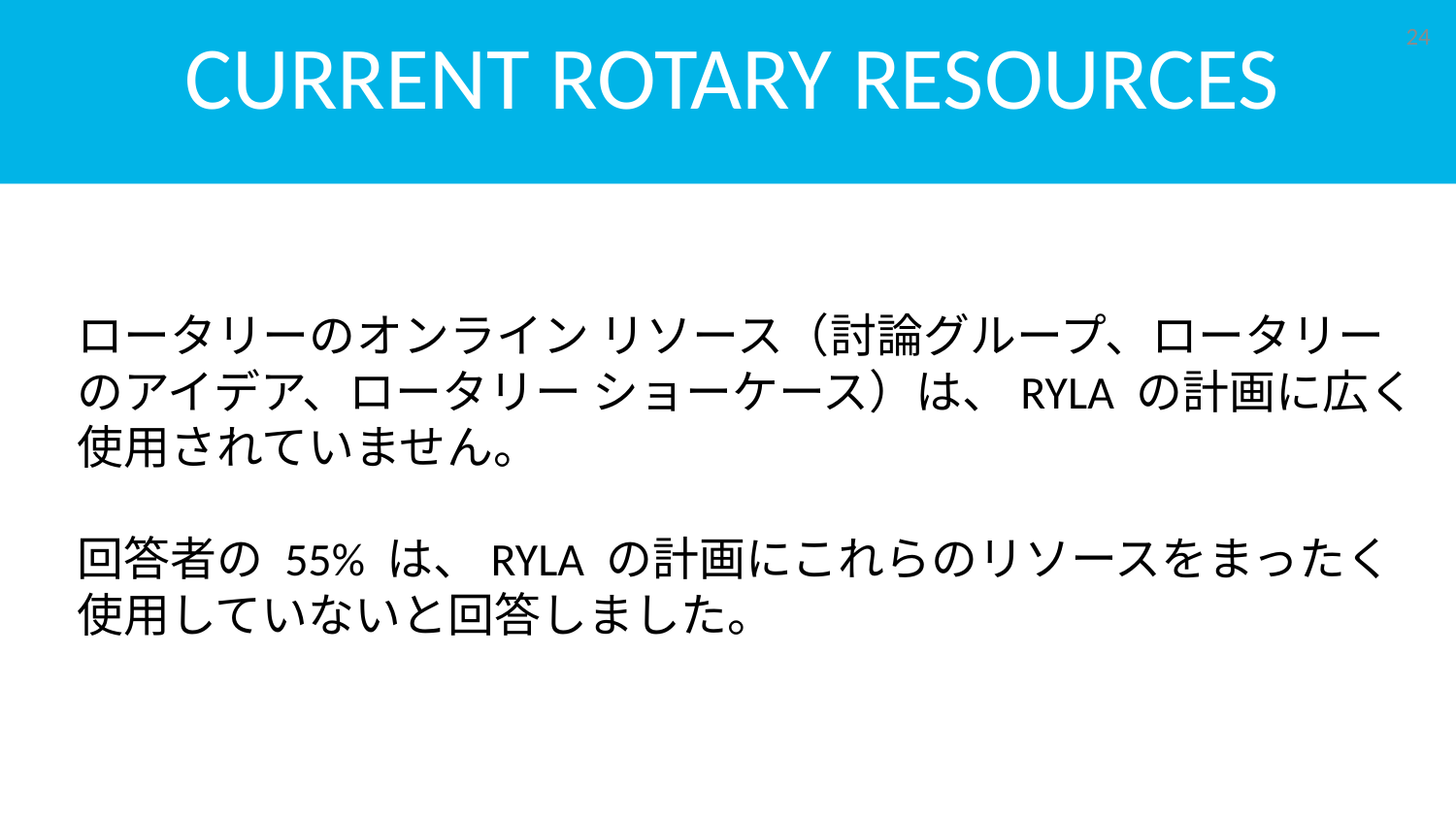

# Current rotary resources
24
ロータリーのオンライン リソース（討論グループ、ロータリーのアイデア、ロータリー ショーケース）は、RYLA の計画に広く使用されていません。

回答者の 55% は、RYLA の計画にこれらのリソースをまったく使用していないと回答しました。